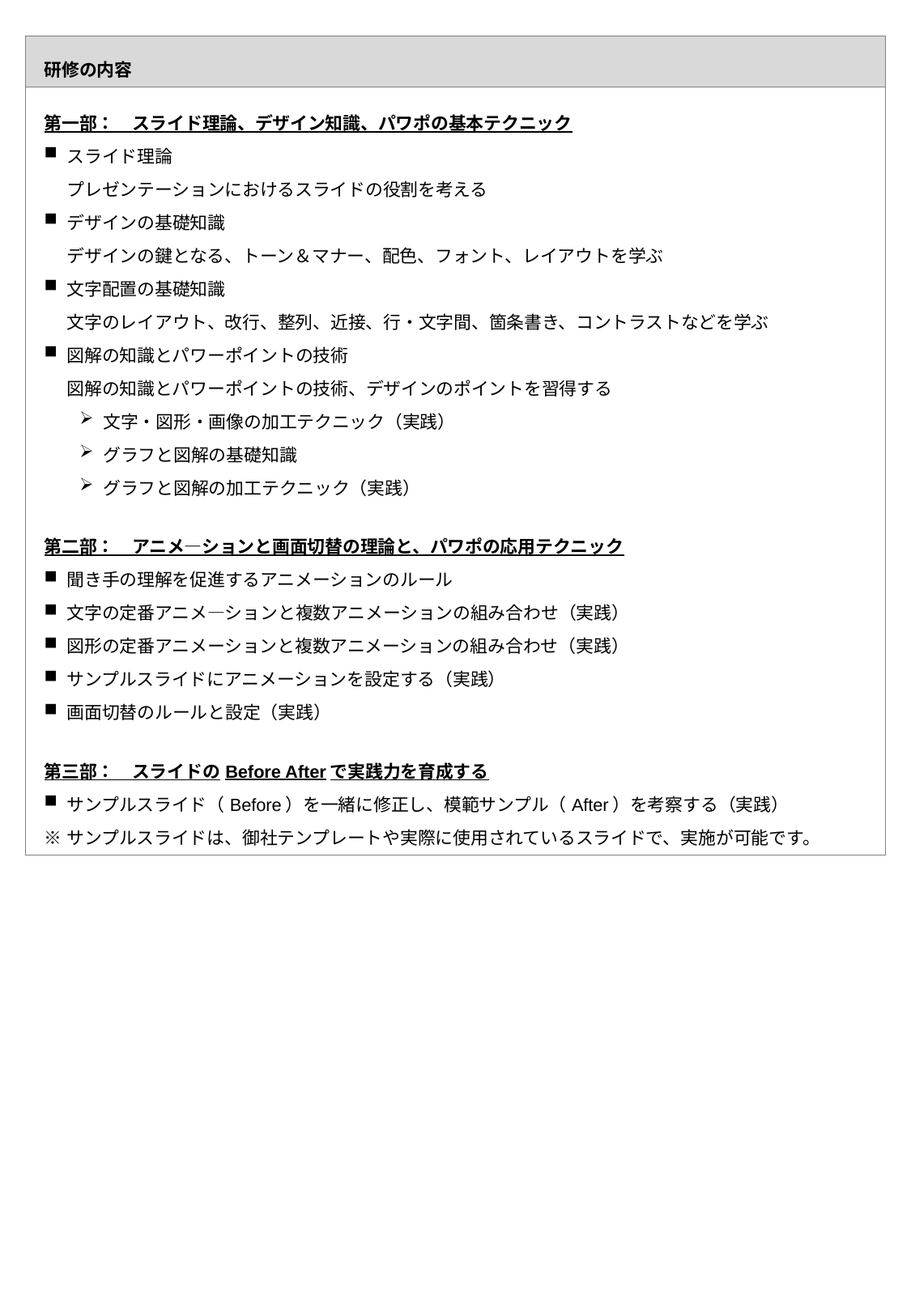

| 研修の内容 |
| --- |
| 第一部：　スライド理論、デザイン知識、パワポの基本テクニック スライド理論 プレゼンテーションにおけるスライドの役割を考える デザインの基礎知識 デザインの鍵となる、トーン＆マナー、配色、フォント、レイアウトを学ぶ 文字配置の基礎知識 文字のレイアウト、改行、整列、近接、行・文字間、箇条書き、コントラストなどを学ぶ 図解の知識とパワーポイントの技術 図解の知識とパワーポイントの技術、デザインのポイントを習得する 文字・図形・画像の加工テクニック（実践） グラフと図解の基礎知識 グラフと図解の加工テクニック（実践）   第二部：　アニメ―ションと画面切替の理論と、パワポの応用テクニック 聞き手の理解を促進するアニメーションのルール 文字の定番アニメ―ションと複数アニメーションの組み合わせ（実践） 図形の定番アニメーションと複数アニメーションの組み合わせ（実践） サンプルスライドにアニメーションを設定する（実践） 画面切替のルールと設定（実践）   第三部：　スライドのBefore Afterで実践力を育成する サンプルスライド（Before）を一緒に修正し、模範サンプル（After）を考察する（実践） ※サンプルスライドは、御社テンプレートや実際に使用されているスライドで、実施が可能です。 |